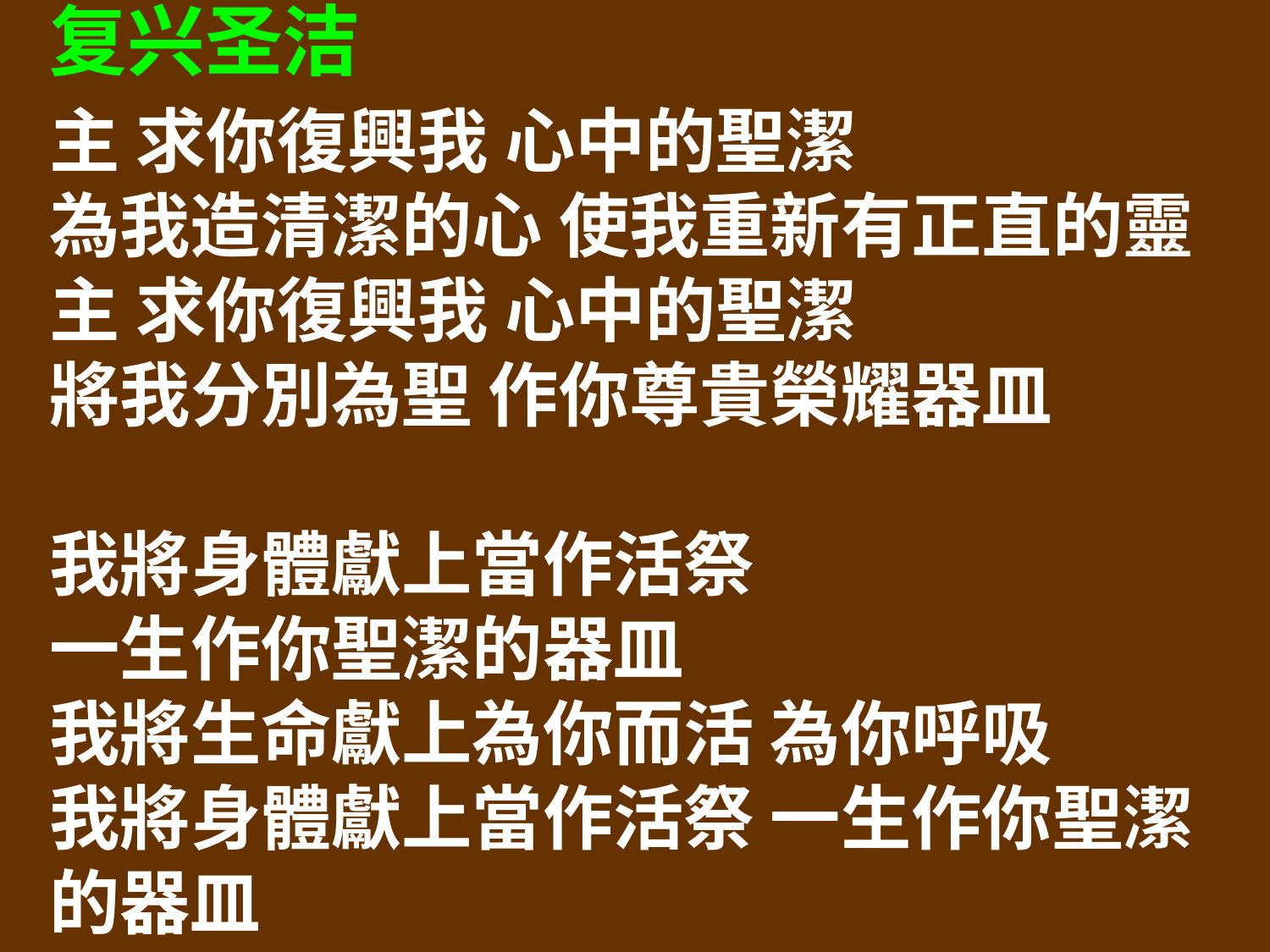

复兴圣洁
主 求你復興我 ⼼中的聖潔
為我造清潔的⼼ 使我重新有正直的靈
主 求你復興我 ⼼中的聖潔
將我分別為聖 作你尊貴榮耀器⽫

我將身體獻上當作活祭
⼀⽣作你聖潔的器⽫
我將⽣命獻上為你⽽活 為你呼吸
我將身體獻上當作活祭 ⼀⽣作你聖潔的器⽫
⼀⽣傳揚基督的聖名